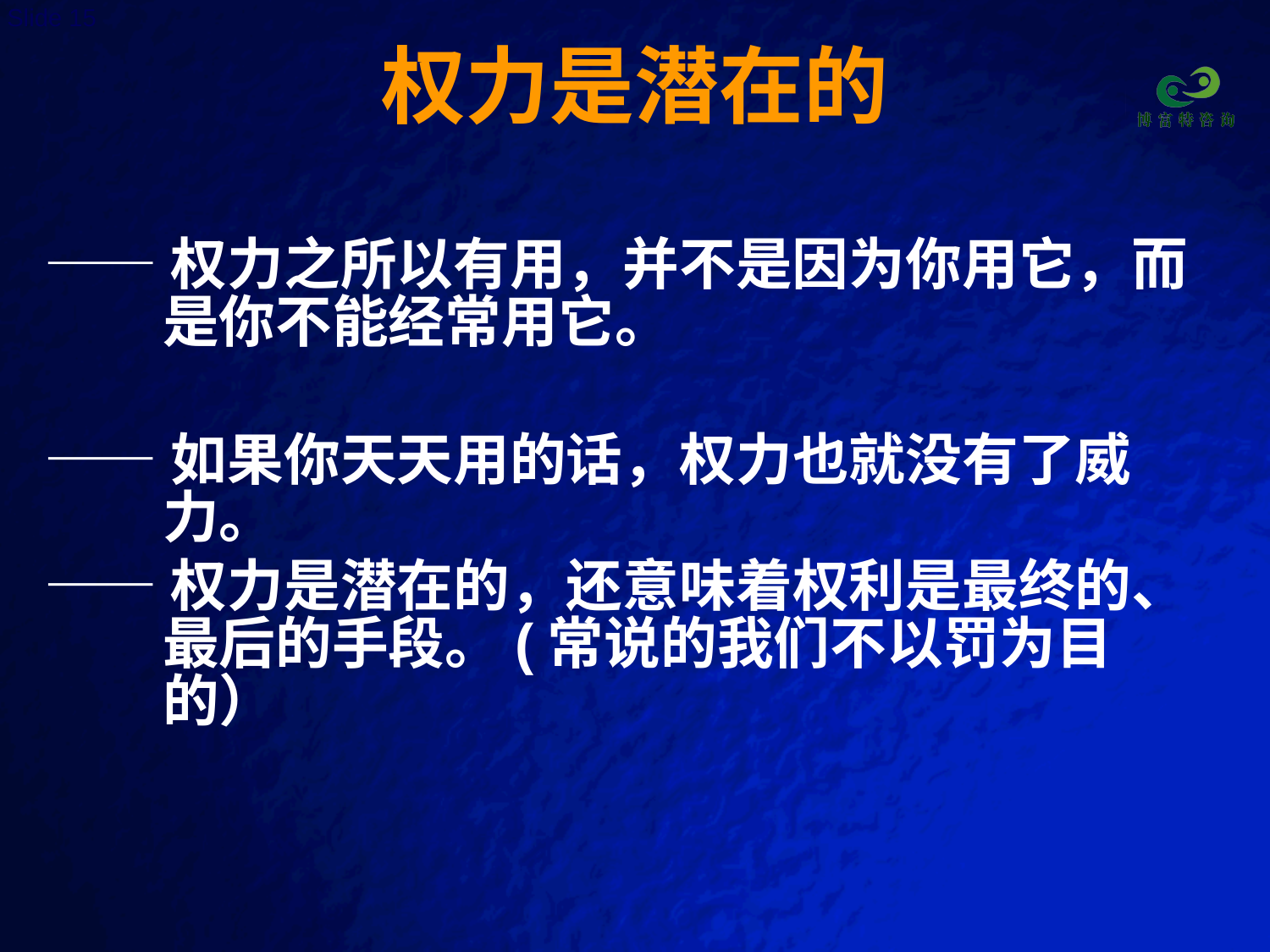

# 权力是潜在的
——权力之所以有用，并不是因为你用它，而是你不能经常用它。

——如果你天天用的话，权力也就没有了威力。
——权力是潜在的，还意味着权利是最终的、最后的手段。(常说的我们不以罚为目的）